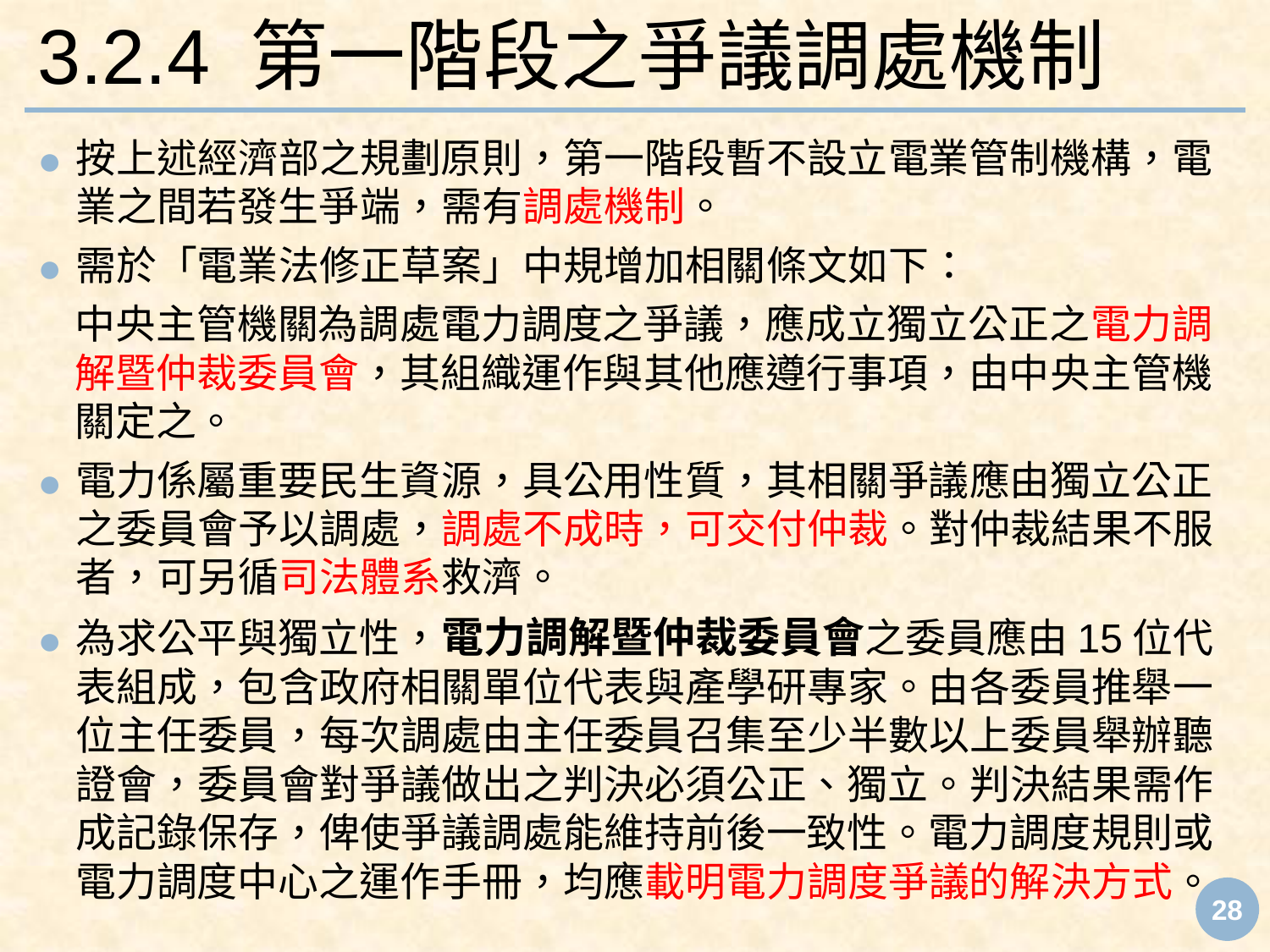

3.2.4 第一階段之爭議調處機制
按上述經濟部之規劃原則，第一階段暫不設立電業管制機構，電業之間若發生爭端，需有調處機制。
需於「電業法修正草案」中規增加相關條文如下：
中央主管機關為調處電力調度之爭議，應成立獨立公正之電力調解暨仲裁委員會，其組織運作與其他應遵行事項，由中央主管機關定之。
電力係屬重要民生資源，具公用性質，其相關爭議應由獨立公正之委員會予以調處，調處不成時，可交付仲裁。對仲裁結果不服者，可另循司法體系救濟。
為求公平與獨立性，電力調解暨仲裁委員會之委員應由15位代表組成，包含政府相關單位代表與產學研專家。由各委員推舉一位主任委員，每次調處由主任委員召集至少半數以上委員舉辦聽證會，委員會對爭議做出之判決必須公正、獨立。判決結果需作成記錄保存，俾使爭議調處能維持前後一致性。電力調度規則或電力調度中心之運作手冊，均應載明電力調度爭議的解決方式。
28